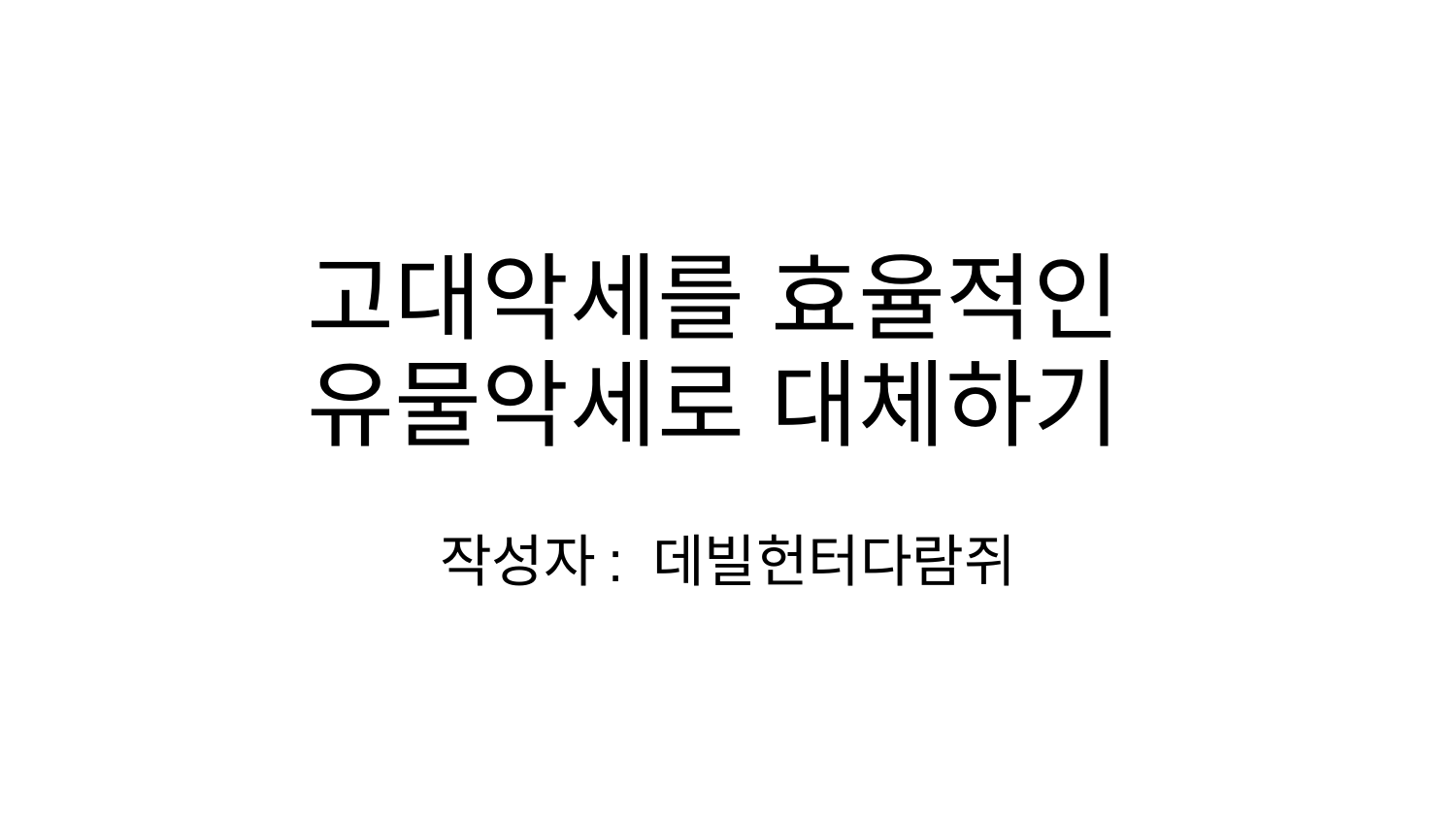

# 고대악세를 효율적인
유물악세로 대체하기
작성자: 데빌헌터다람쥐